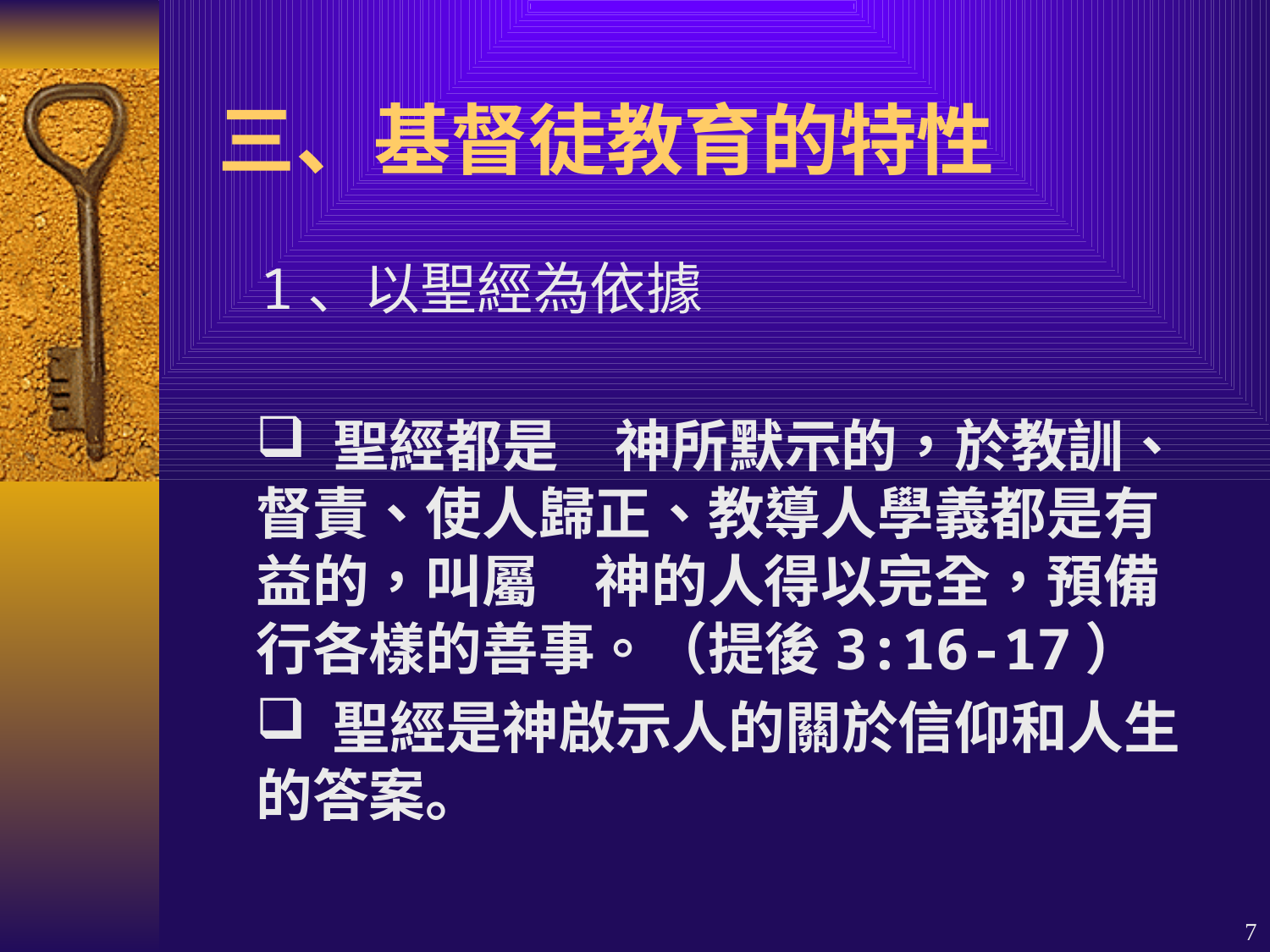

1、以聖經為依據

 聖經都是　神所默示的，於教訓、  督責、使人歸正、教導人學義都是有益的，叫屬　神的人得以完全，預備行各樣的善事。（提後3:16-17）
 聖經是神啟示人的關於信仰和人生的答案。

# 三、基督徒教育的特性
7